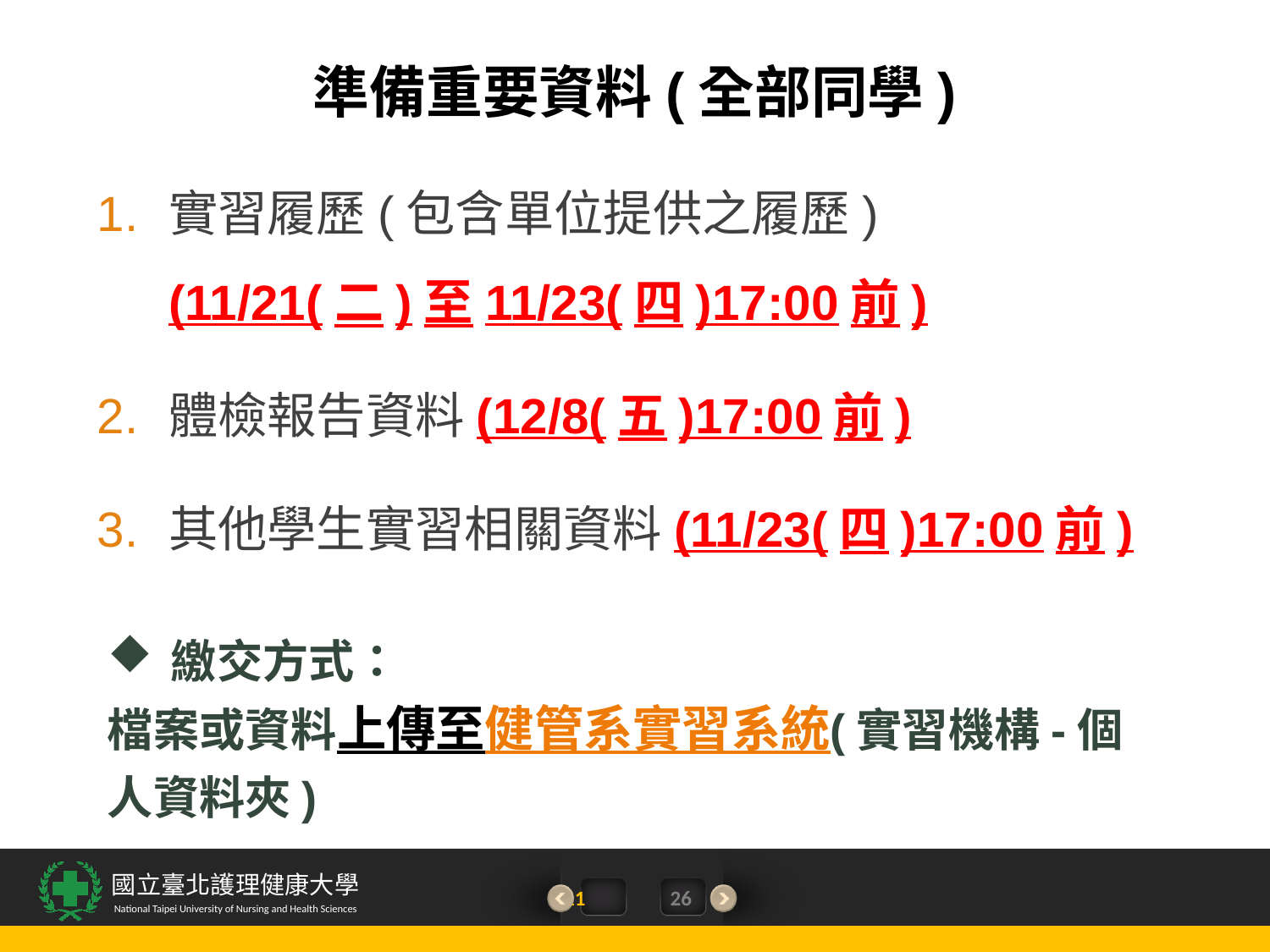

# 準備重要資料(全部同學)
實習履歷(包含單位提供之履歷) 		 (11/21(二)至11/23(四)17:00前)
體檢報告資料(12/8(五)17:00前)
其他學生實習相關資料(11/23(四)17:00前)

繳交方式：
檔案或資料上傳至健管系實習系統(實習機構-個人資料夾)